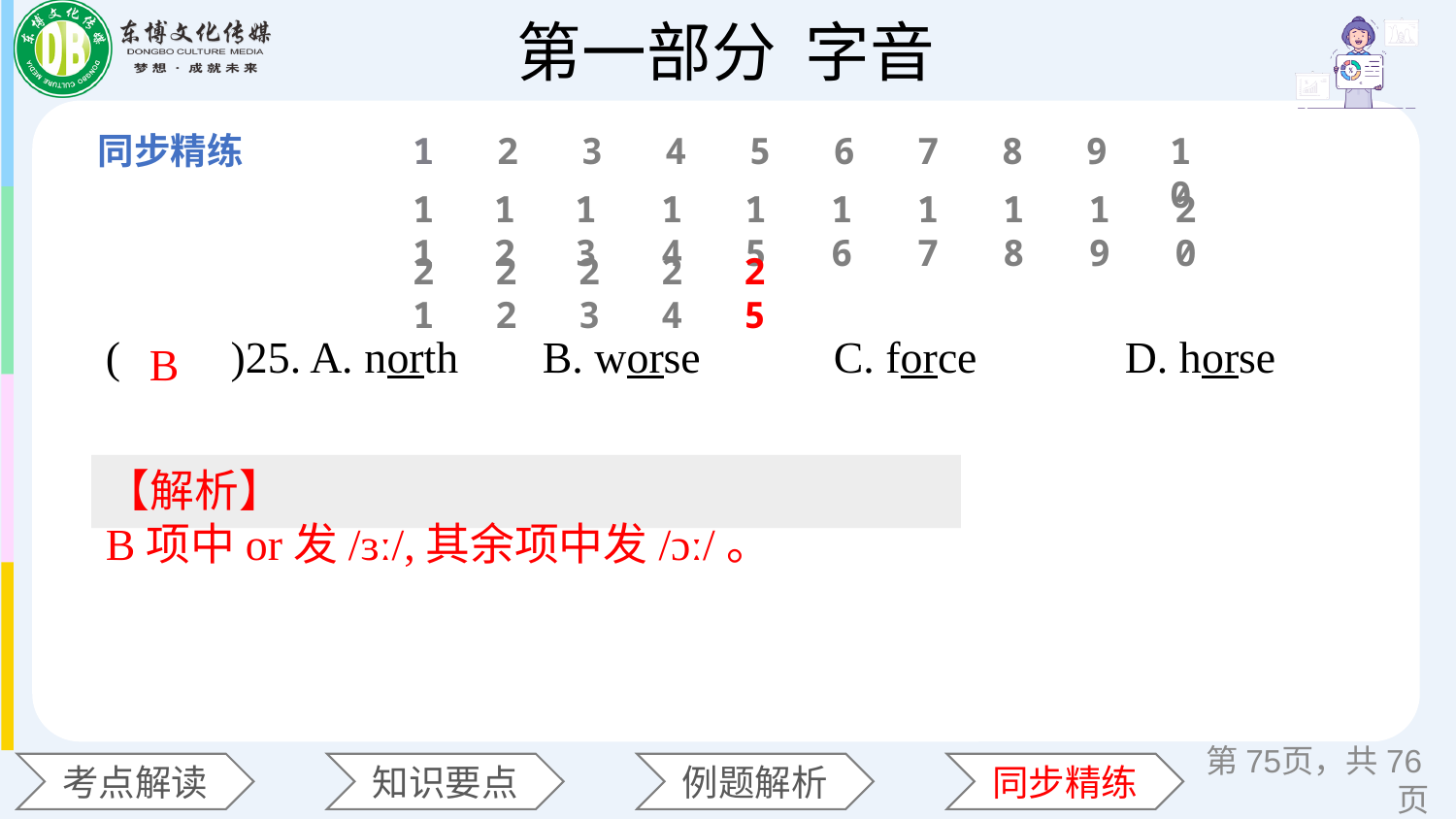

1
2
3
4
5
6
7
8
9
10
11
12
13
14
15
16
17
18
19
20

(　　)25. A. north    	B. worse    	C. force    	D. horse
21
22
23
24
25
B
【解析】  B项中or发/ɜː/,其余项中发/ɔː/。
第75页，共76页